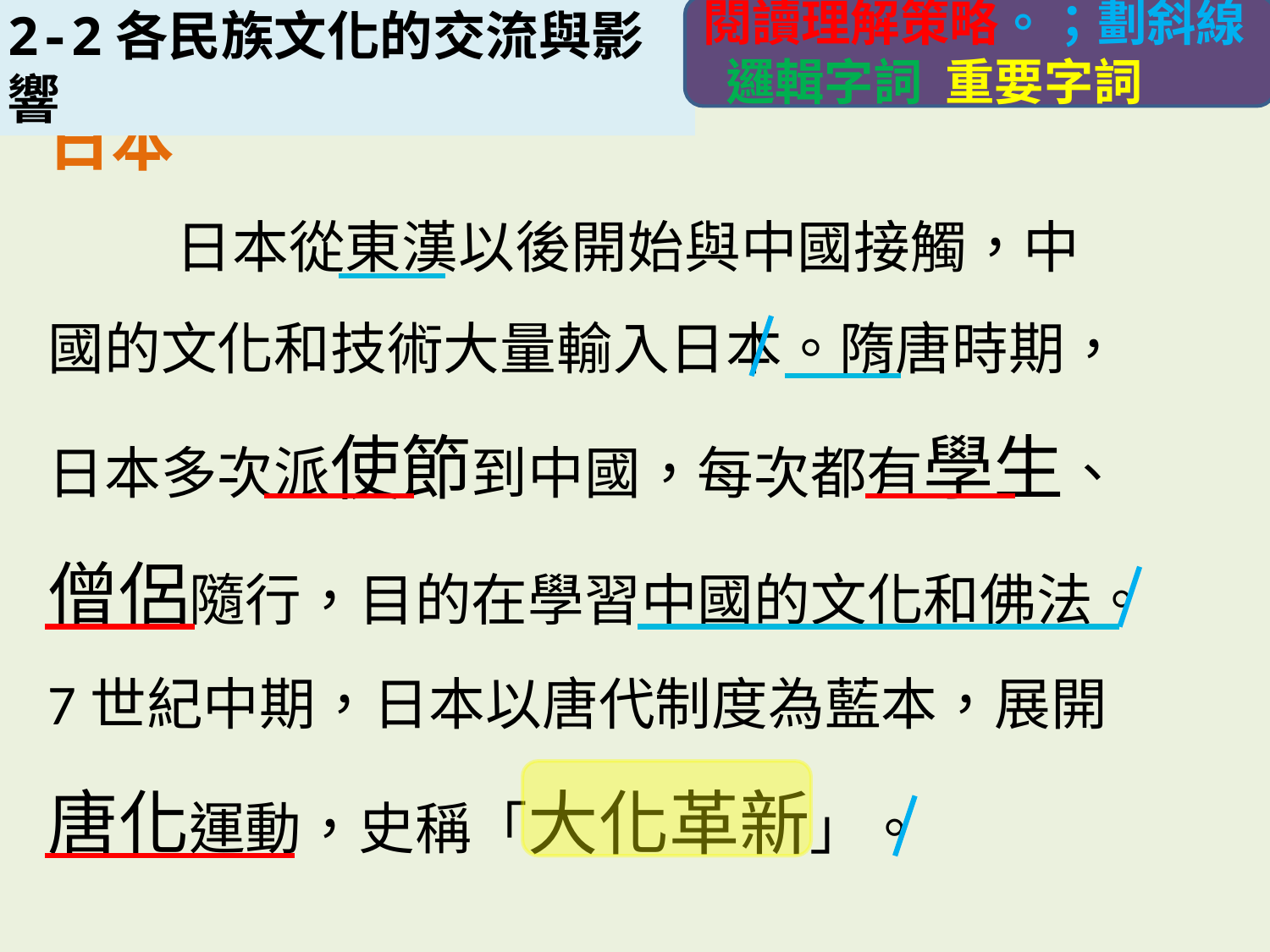

2-2各民族文化的交流與影響
閱讀理解策略。；劃斜線
 邏輯字詞  重要字詞
日本
         日本從東漢以後開始與中國接觸，中國的文化和技術大量輸入日本。隋唐時期，日本多次派使節到中國，每次都有學生、僧侶隨行，目的在學習中國的文化和佛法。7世紀中期，日本以唐代制度為藍本，展開唐化運動，史稱「大化革新」。